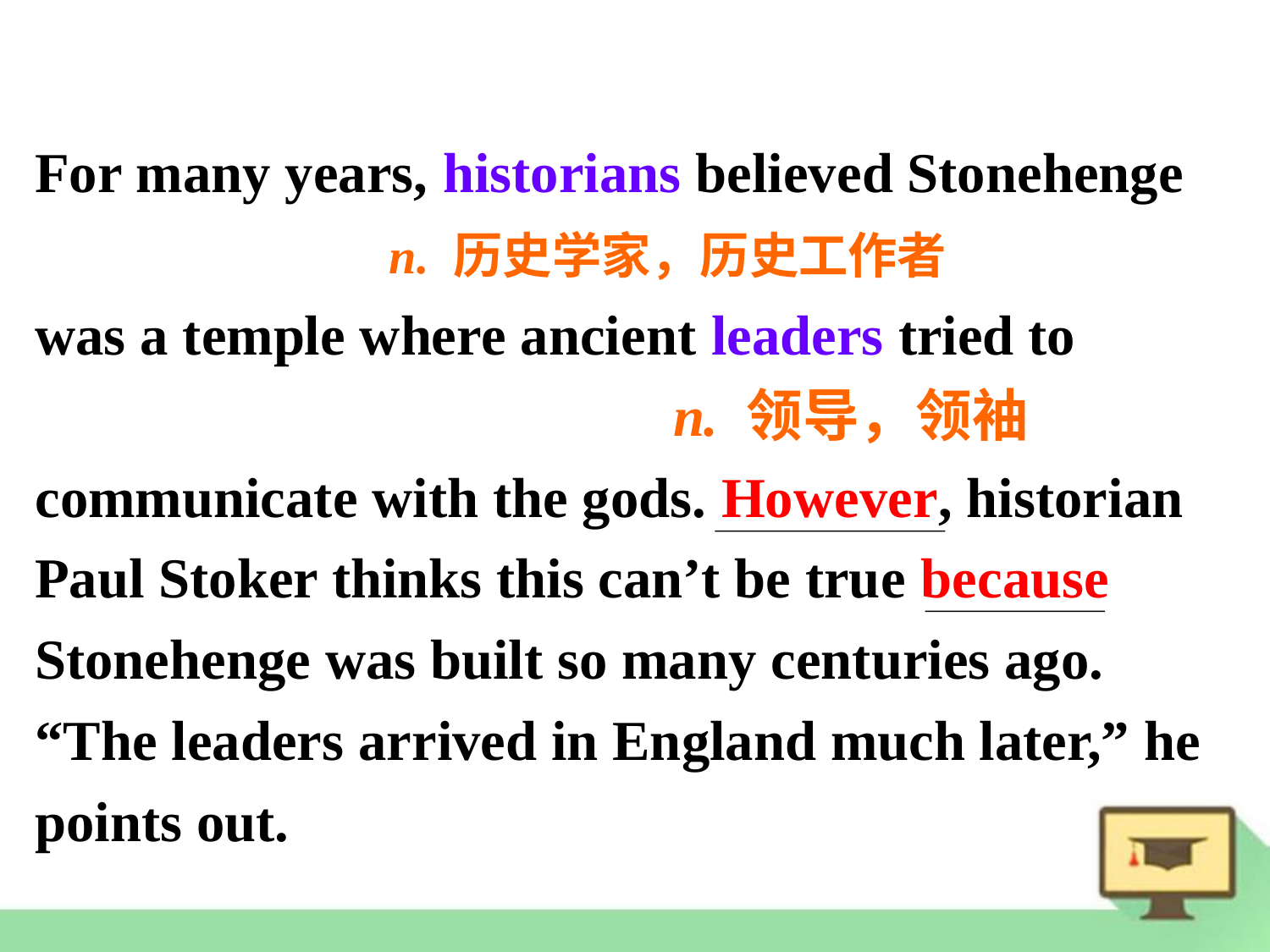

For many years, historians believed Stonehenge
                         n. 历史学家，历史工作者
was a temple where ancient leaders tried to
                                             n. 领导，领袖
communicate with the gods. However, historian Paul Stoker thinks this can’t be true because Stonehenge was built so many centuries ago. “The leaders arrived in England much later,” he points out.